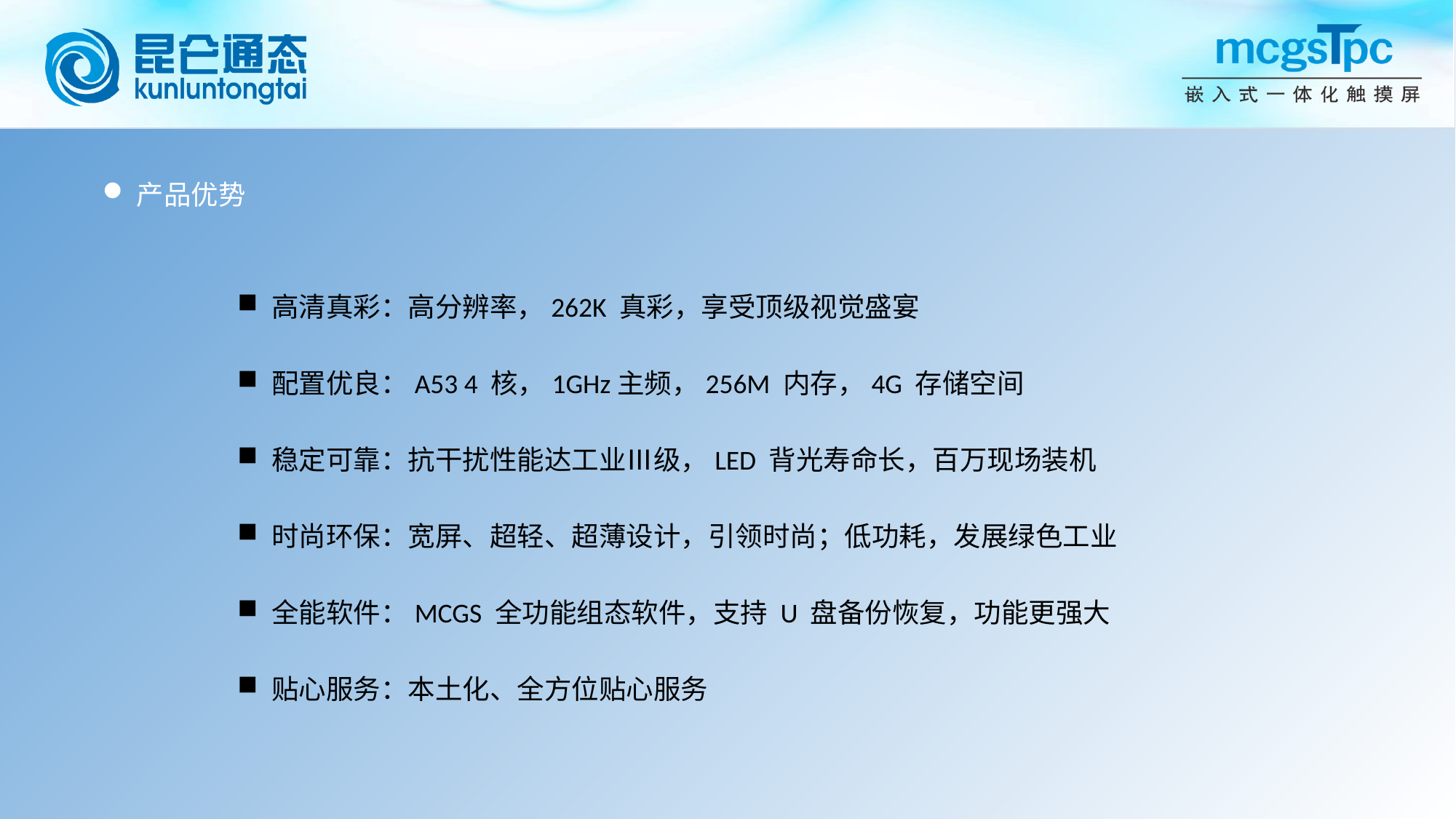

产品优势
高清真彩：高分辨率，262K 真彩，享受顶级视觉盛宴
配置优良：A53 4 核，1GHz主频，256M 内存，4G 存储空间
稳定可靠：抗干扰性能达工业Ⅲ级，LED 背光寿命长，百万现场装机
时尚环保：宽屏、超轻、超薄设计，引领时尚；低功耗，发展绿色工业
全能软件：MCGS 全功能组态软件，支持 U 盘备份恢复，功能更强大
贴心服务：本土化、全方位贴心服务